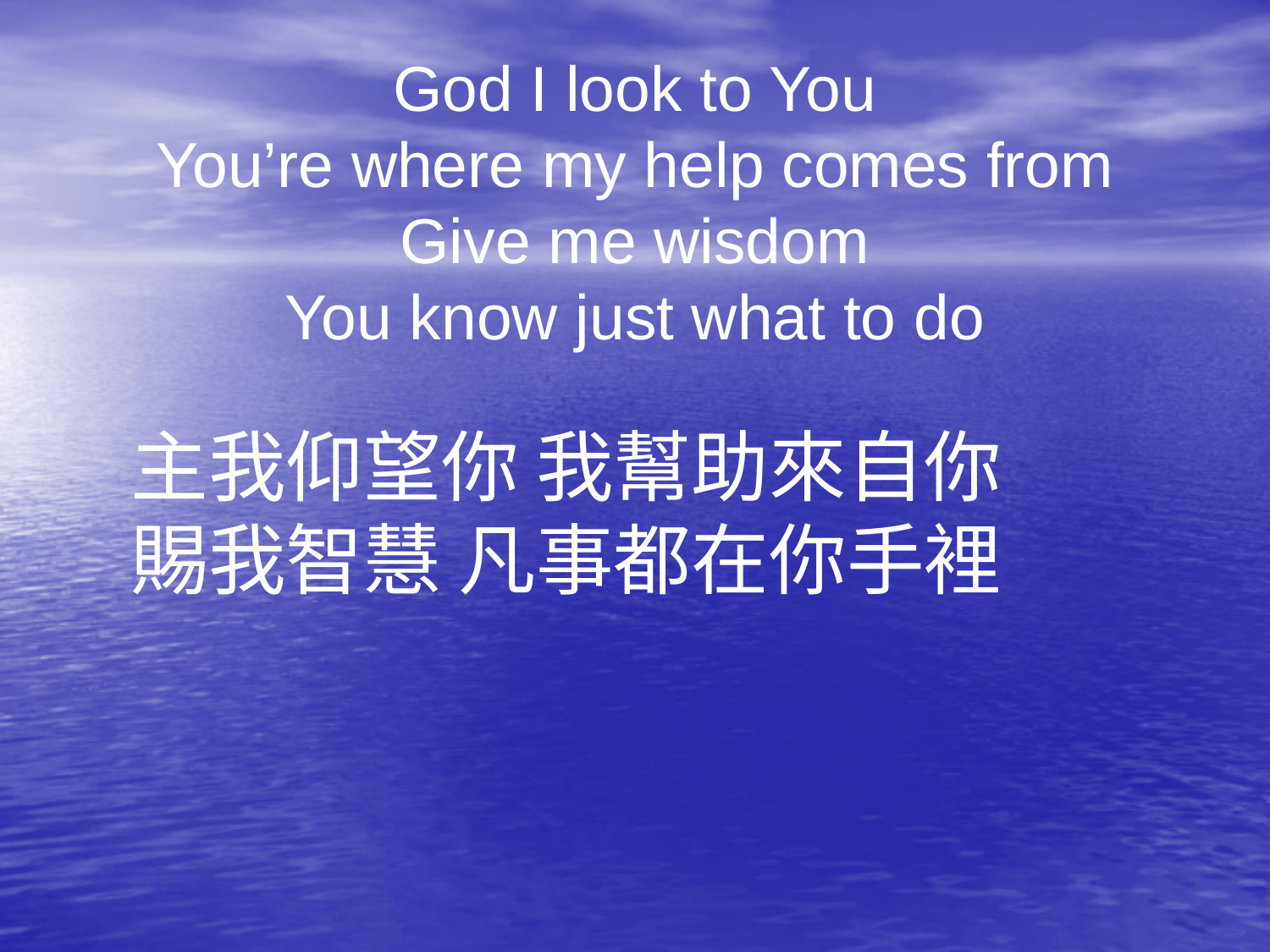

God I look to You
You’re where my help comes from
Give me wisdom
You know just what to do
主我仰望你 我幫助來自你
賜我智慧 凡事都在你手裡